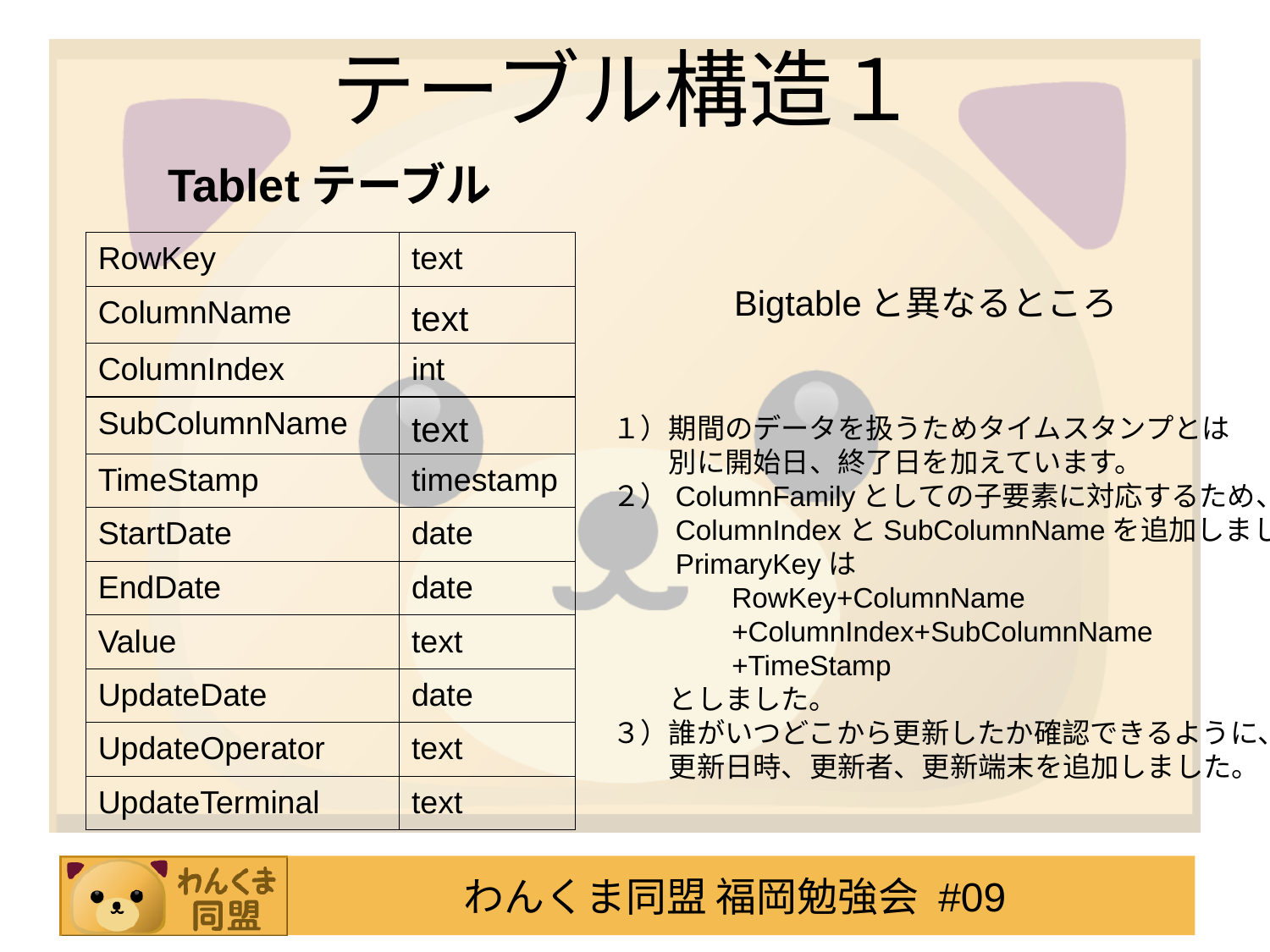

# テーブル構造１
Tabletテーブル
| RowKey | text |
| --- | --- |
| ColumnName | text |
| ColumnIndex | int |
| SubColumnName | text |
| TimeStamp | timestamp |
| StartDate | date |
| EndDate | date |
| Value | text |
| UpdateDate | date |
| UpdateOperator | text |
| UpdateTerminal | text |
Bigtableと異なるところ
１）期間のデータを扱うためタイムスタンプとは
　　別に開始日、終了日を加えています。
２）ColumnFamilyとしての子要素に対応するため、
　　ColumnIndexとSubColumnNameを追加しました。
　　PrimaryKeyは
　　　　RowKey+ColumnName
　　　　+ColumnIndex+SubColumnName
　　　　+TimeStamp
　　としました。
３）誰がいつどこから更新したか確認できるように、
　　更新日時、更新者、更新端末を追加しました。